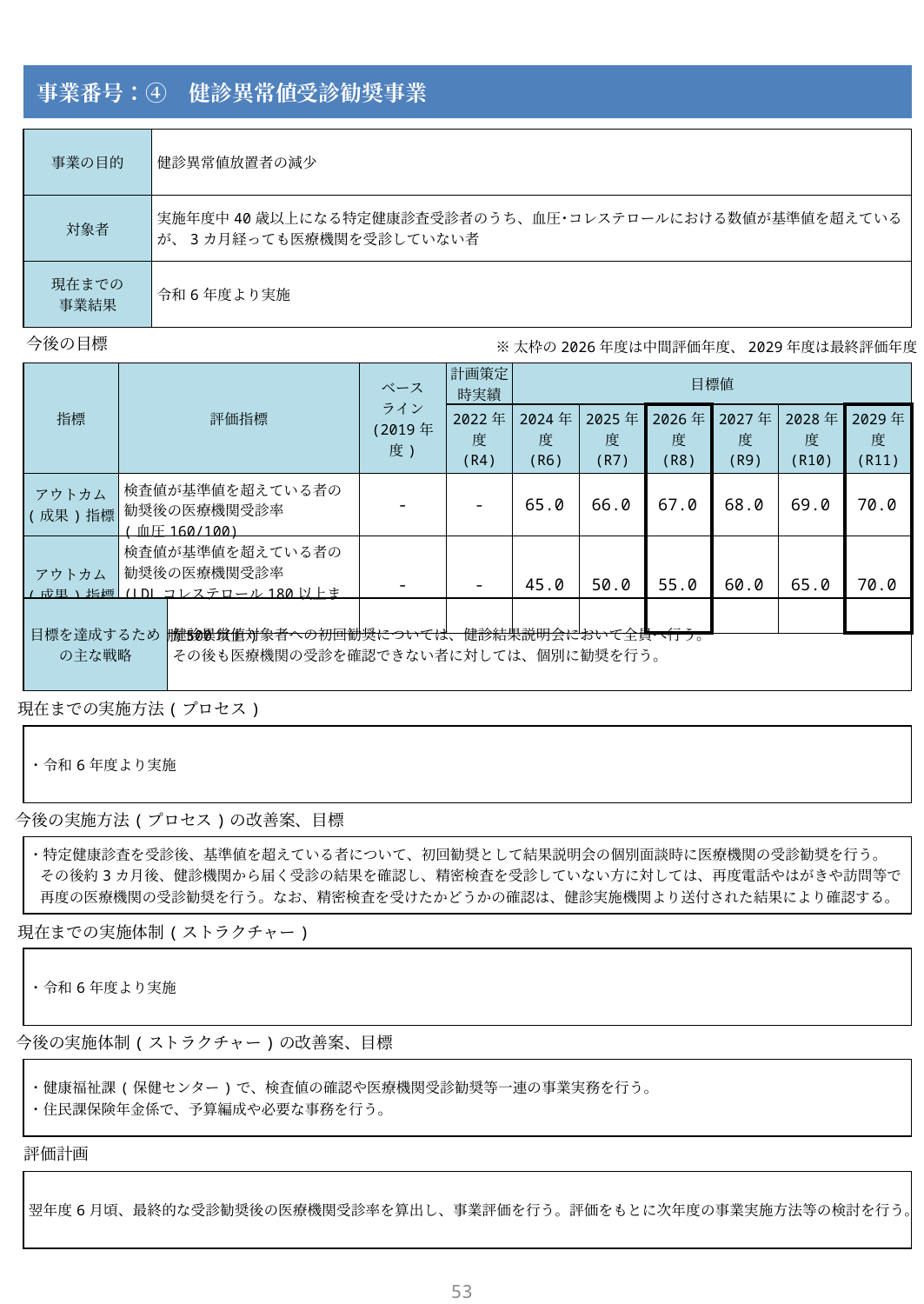

| 事業番号：④　健診異常値受診勧奨事業 |
| --- |
| 事業の目的 | 健診異常値放置者の減少 |
| --- | --- |
| 対象者 | 実施年度中40歳以上になる特定健康診査受診者のうち、血圧･コレステロールにおける数値が基準値を超えているが、3カ月経っても医療機関を受診していない者 |
| 現在までの 事業結果 | 令和6年度より実施 |
今後の目標
※太枠の2026年度は中間評価年度、2029年度は最終評価年度
| 指標 | 評価指標 | ベース ライン (2019年度) | 計画策定 時実績 | 目標値 |  |  |  |  |  |
| --- | --- | --- | --- | --- | --- | --- | --- | --- | --- |
|  |  |  | 2022年度 (R4) | 2024年度 (R6) | 2025年度 (R7) | 2026年度 (R8) | 2027年度 (R9) | 2028年度 (R10) | 2029年度 (R11) |
| アウトカム (成果)指標 | 検査値が基準値を超えている者の勧奨後の医療機関受診率 (血圧160/100) | - | - | 65.0 | 66.0 | 67.0 | 68.0 | 69.0 | 70.0 |
| アウトカム (成果)指標 | 検査値が基準値を超えている者の勧奨後の医療機関受診率 (LDLコレステロール180以上または 中性脂肪500以上) | - | - | 45.0 | 50.0 | 55.0 | 60.0 | 65.0 | 70.0 |
| 目標を達成するため の主な戦略 | 健診異常値対象者への初回勧奨については、健診結果説明会において全員へ行う。 その後も医療機関の受診を確認できない者に対しては、個別に勧奨を行う。 |
| --- | --- |
現在までの実施方法(プロセス)
| ・令和6年度より実施 |
| --- |
今後の実施方法(プロセス)の改善案、目標
| ・特定健康診査を受診後、基準値を超えている者について、初回勧奨として結果説明会の個別面談時に医療機関の受診勧奨を行う。 その後約3カ月後、健診機関から届く受診の結果を確認し、精密検査を受診していない方に対しては、再度電話やはがきや訪問等で 再度の医療機関の受診勧奨を行う。なお、精密検査を受けたかどうかの確認は、健診実施機関より送付された結果により確認する。 |
| --- |
現在までの実施体制(ストラクチャー)
| ・令和6年度より実施 |
| --- |
今後の実施体制(ストラクチャー)の改善案、目標
| ・健康福祉課(保健センター)で、検査値の確認や医療機関受診勧奨等一連の事業実務を行う。 ・住民課保険年金係で、予算編成や必要な事務を行う。 |
| --- |
評価計画
| 翌年度6月頃、最終的な受診勧奨後の医療機関受診率を算出し、事業評価を行う。評価をもとに次年度の事業実施方法等の検討を行う。 |
| --- |
53